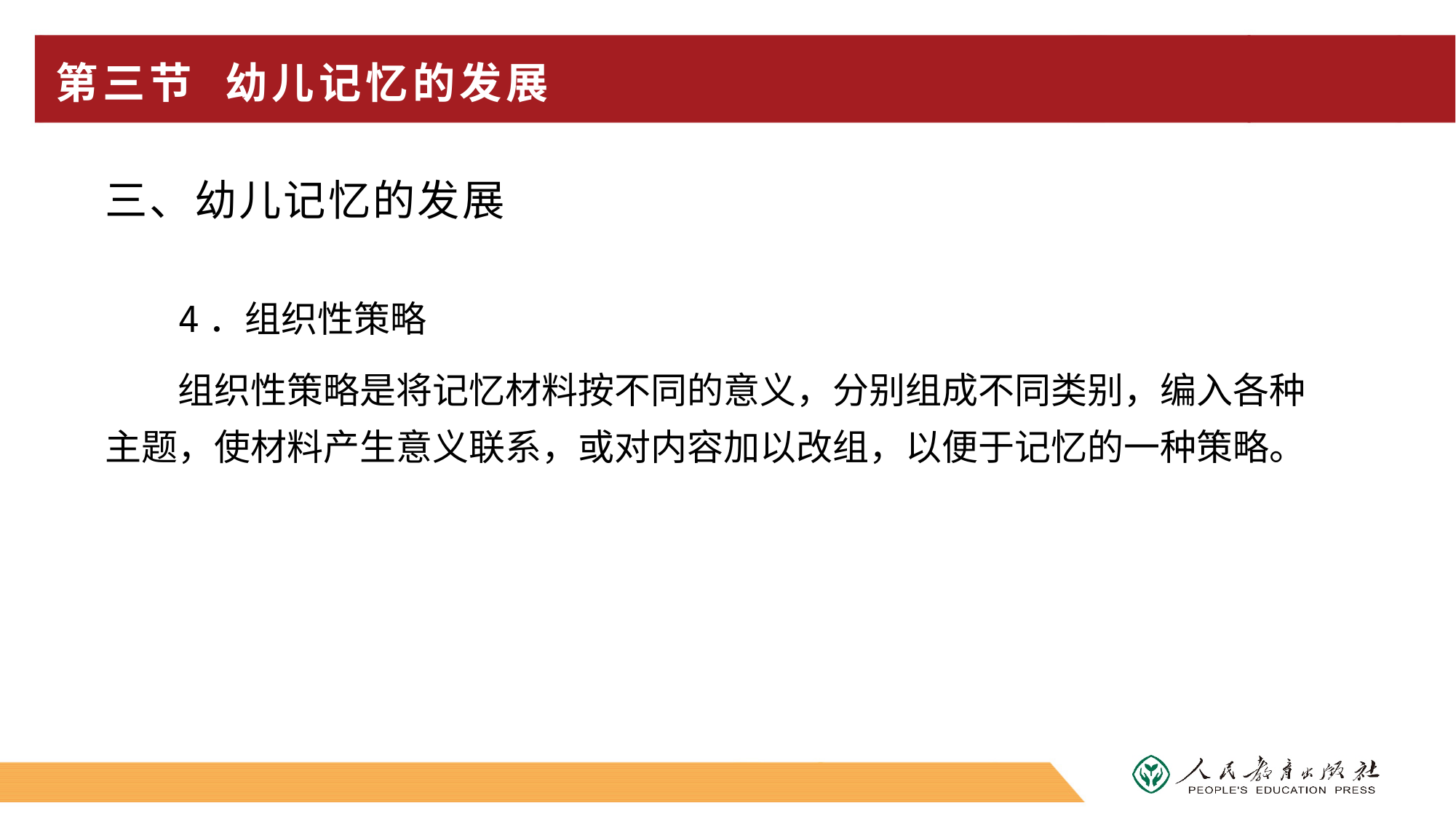

# 第三节  幼儿记忆的发展
三、幼儿记忆的发展
4．组织性策略
组织性策略是将记忆材料按不同的意义，分别组成不同类别，编入各种主题，使材料产生意义联系，或对内容加以改组，以便于记忆的一种策略。